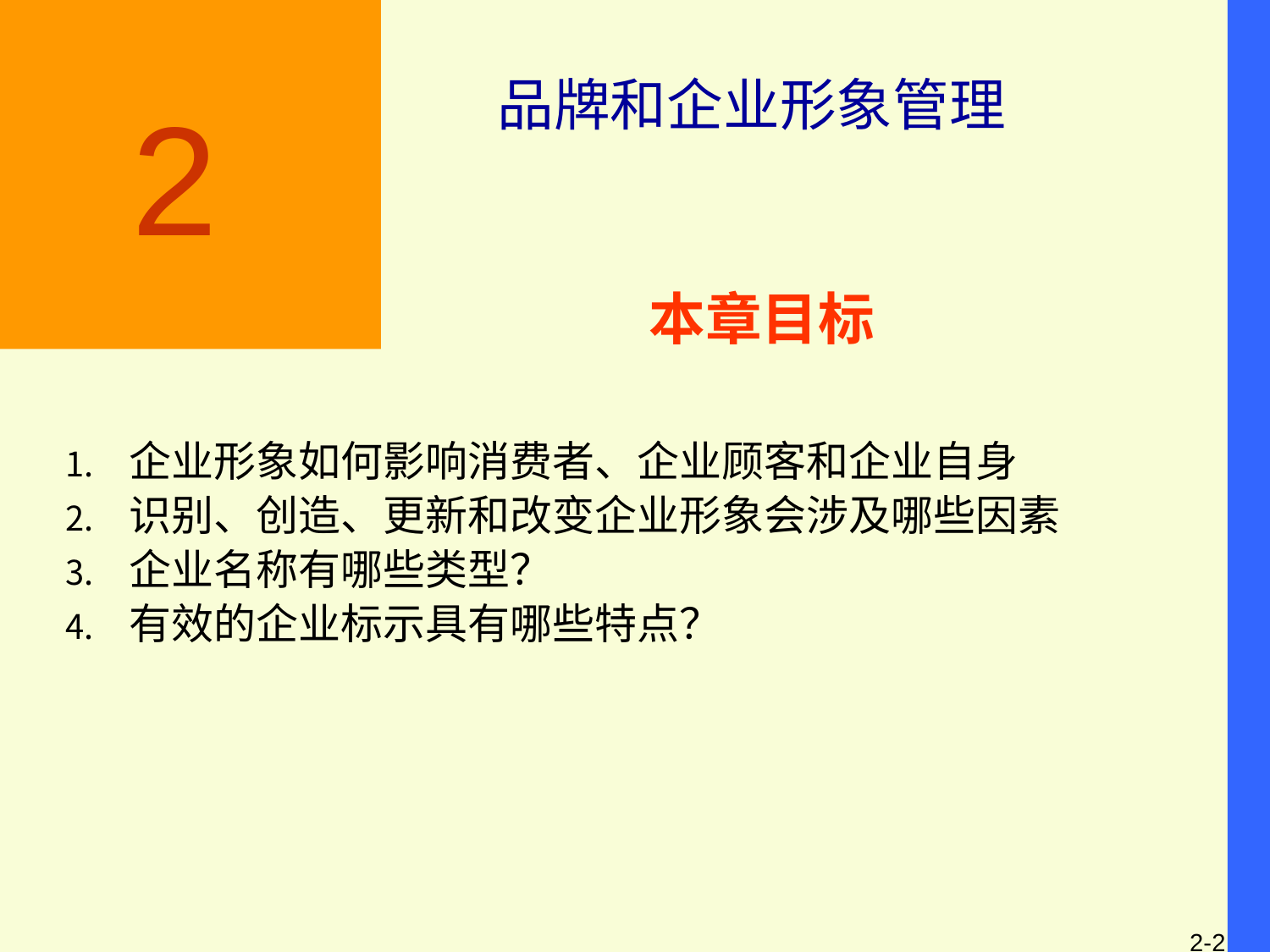

品牌和企业形象管理
2
# 本章目标
企业形象如何影响消费者、企业顾客和企业自身
识别、创造、更新和改变企业形象会涉及哪些因素
企业名称有哪些类型？
有效的企业标示具有哪些特点？

2-2